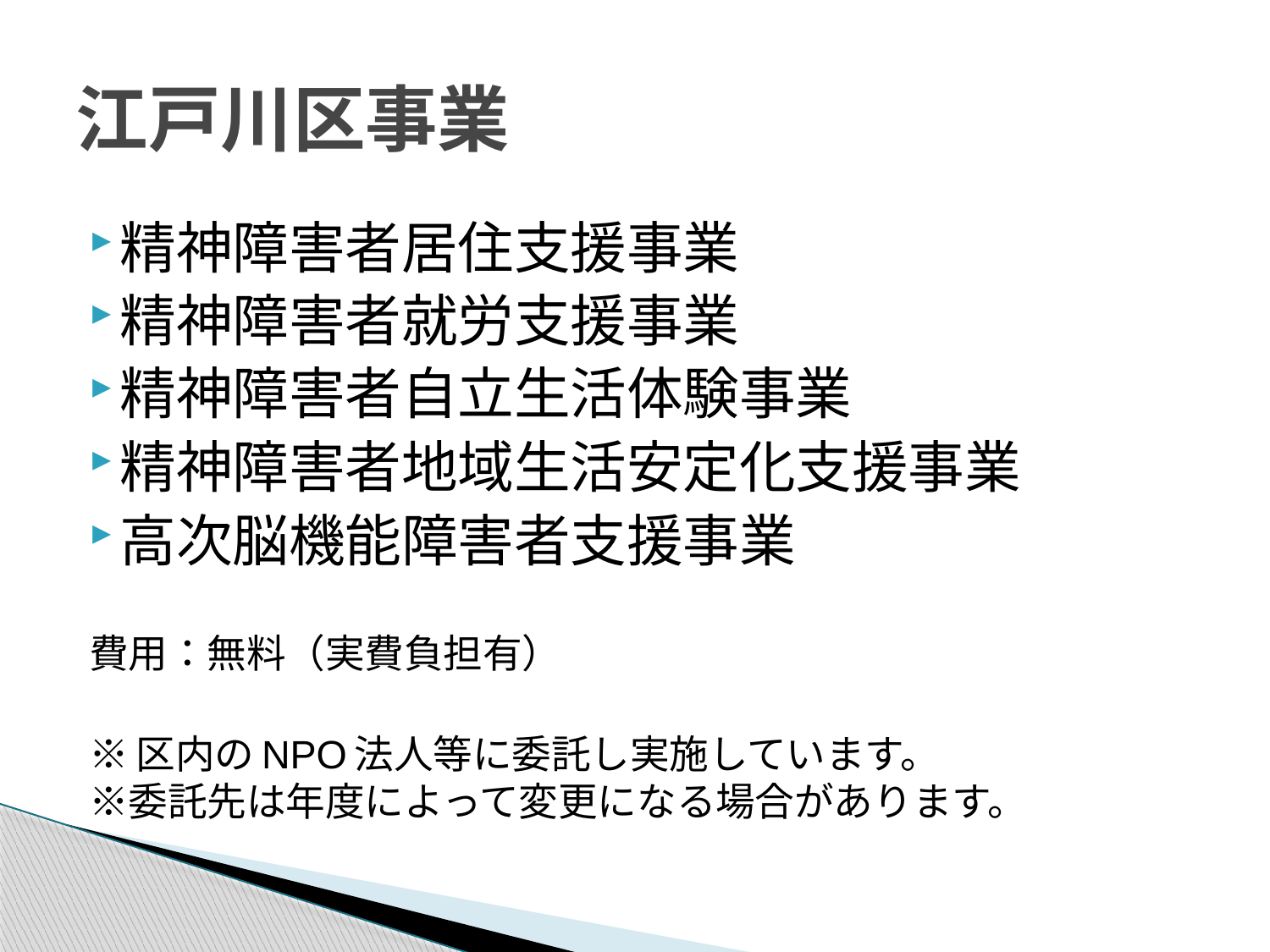

# 江戸川区事業
精神障害者居住支援事業
精神障害者就労支援事業
精神障害者自立生活体験事業
精神障害者地域生活安定化支援事業
高次脳機能障害者支援事業

費用：無料（実費負担有）
※区内のNPO法人等に委託し実施しています。
※委託先は年度によって変更になる場合があります。